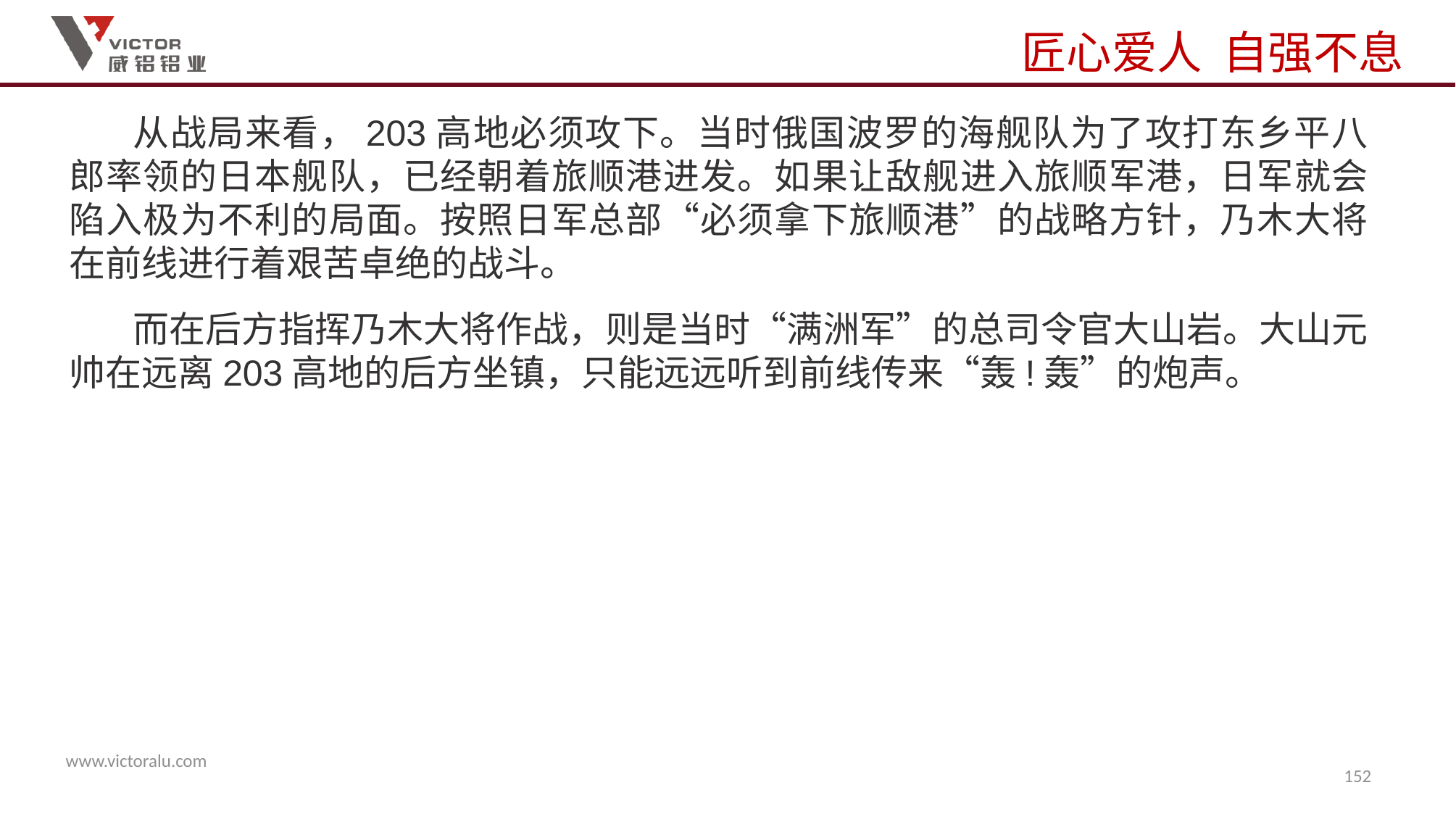

从战局来看，203高地必须攻下。当时俄国波罗的海舰队为了攻打东乡平八郎率领的日本舰队，已经朝着旅顺港进发。如果让敌舰进入旅顺军港，日军就会陷入极为不利的局面。按照日军总部“必须拿下旅顺港”的战略方针，乃木大将在前线进行着艰苦卓绝的战斗。
而在后方指挥乃木大将作战，则是当时“满洲军”的总司令官大山岩。大山元帅在远离203高地的后方坐镇，只能远远听到前线传来“轰!轰”的炮声。
152